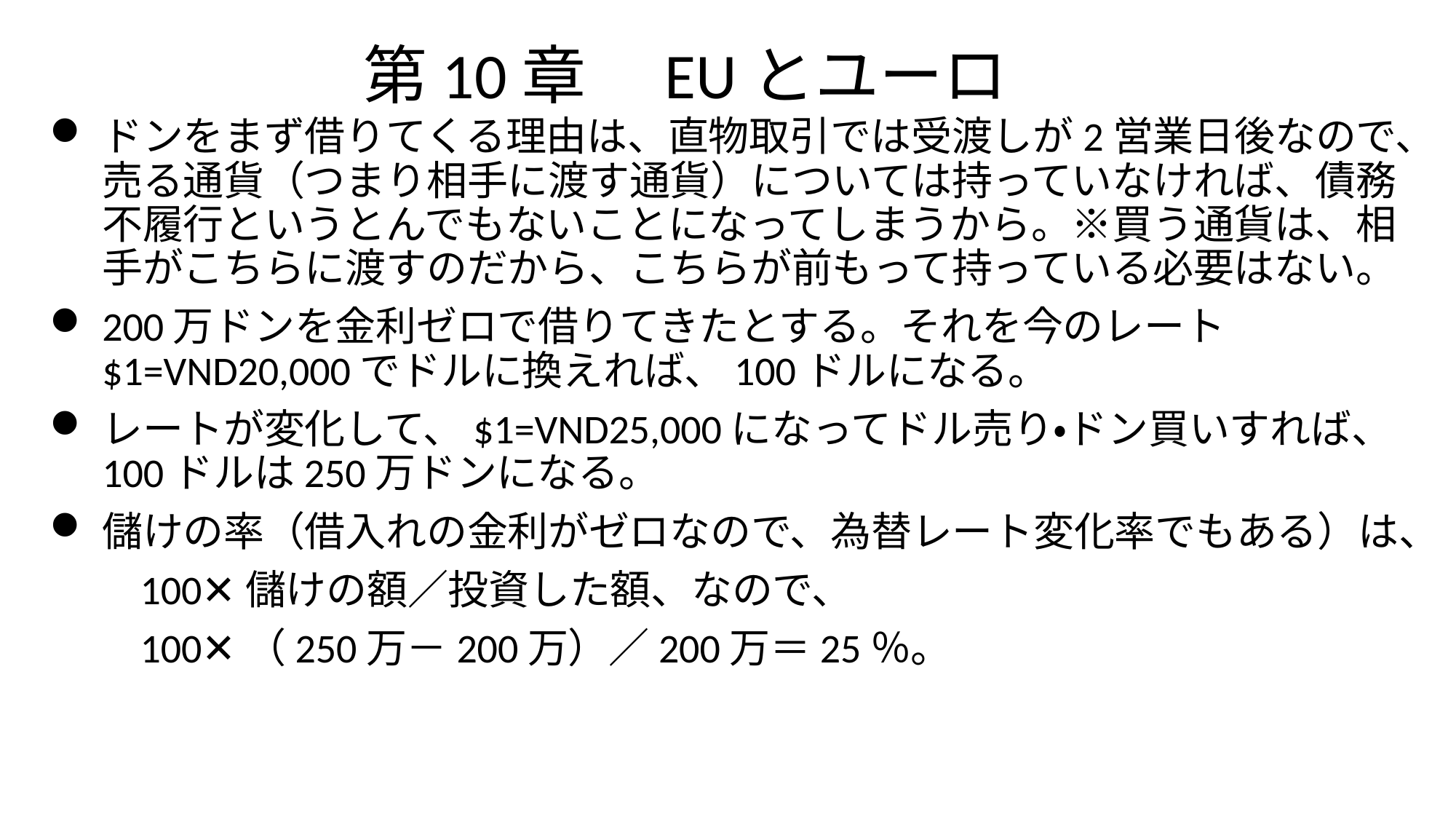

# 第10章　EUとユーロ
ドンをまず借りてくる理由は、直物取引では受渡しが2営業日後なので、売る通貨（つまり相手に渡す通貨）については持っていなければ、債務不履行というとんでもないことになってしまうから。※買う通貨は、相手がこちらに渡すのだから、こちらが前もって持っている必要はない。
200万ドンを金利ゼロで借りてきたとする。それを今のレート$1=VND20,000でドルに換えれば、100ドルになる。
レートが変化して、$1=VND25,000になってドル売り・ドン買いすれば、100ドルは250万ドンになる。
儲けの率（借入れの金利がゼロなので、為替レート変化率でもある）は、
　　100✕儲けの額／投資した額、なので、
　　100✕（250万－200万）／200万＝25％。